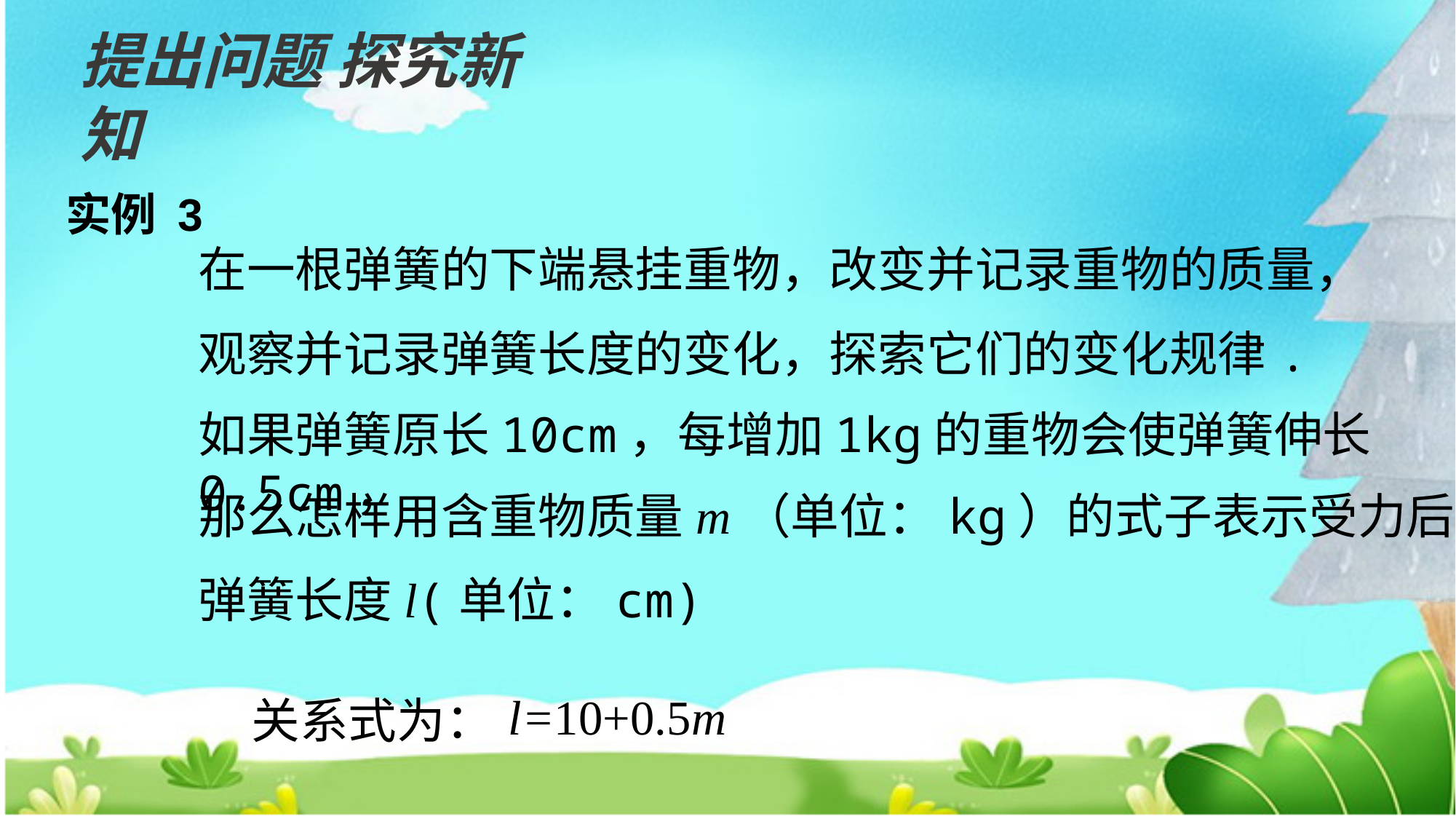

提出问题 探究新知
实例 3
在一根弹簧的下端悬挂重物，改变并记录重物的质量，
观察并记录弹簧长度的变化，探索它们的变化规律.
如果弹簧原长10cm，每增加1kg的重物会使弹簧伸长0.5cm，
那么怎样用含重物质量m（单位：kg）的式子表示受力后的
弹簧长度l(单位：cm)
l=10+0.5m
关系式为：